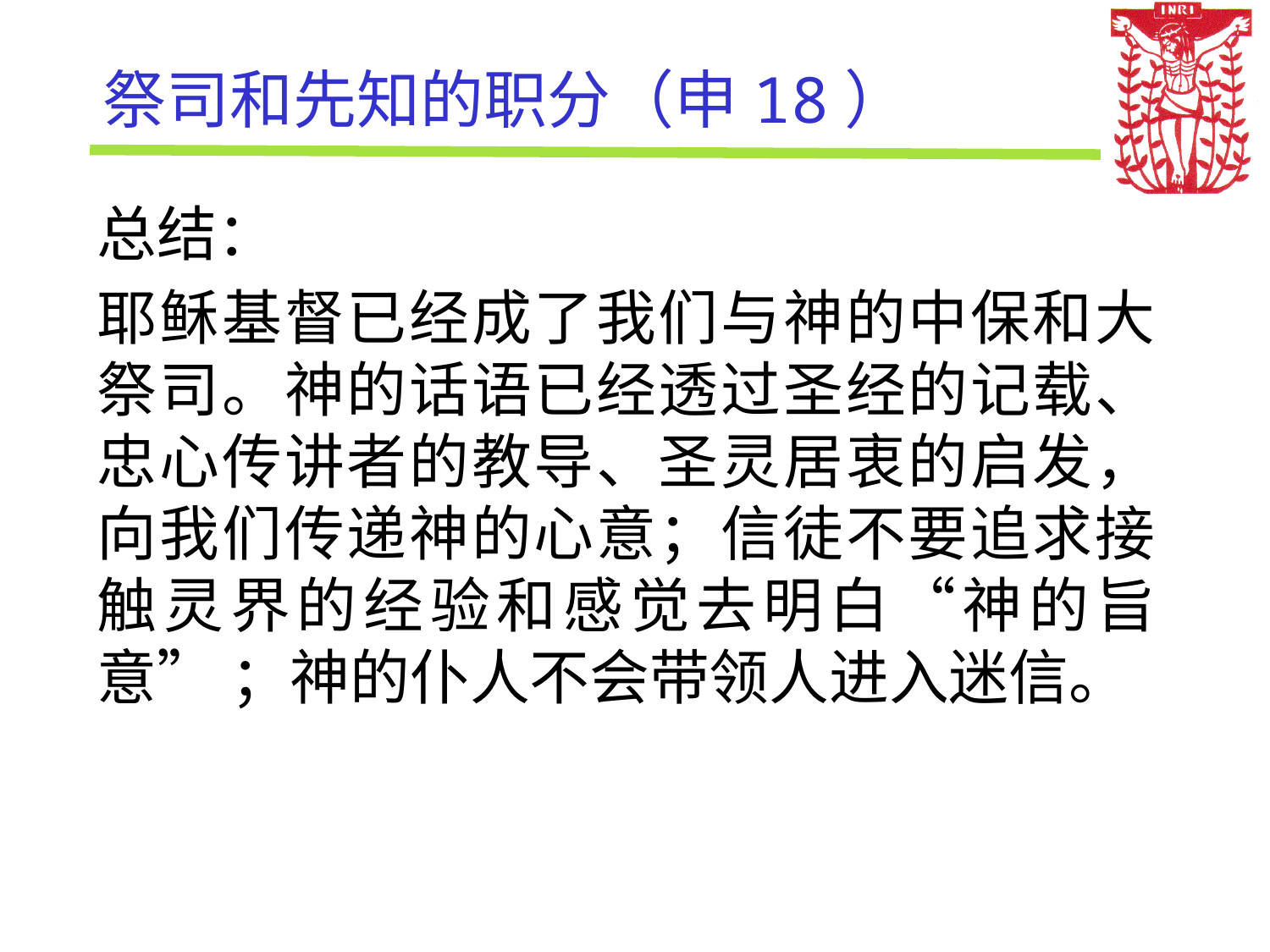

# 祭司和先知的职分（申18）

总结：
耶稣基督已经成了我们与神的中保和大祭司。神的话语已经透过圣经的记载、忠心传讲者的教导、圣灵居衷的启发，向我们传递神的心意；信徒不要追求接触灵界的经验和感觉去明白“神的旨意” ；神的仆人不会带领人进入迷信。